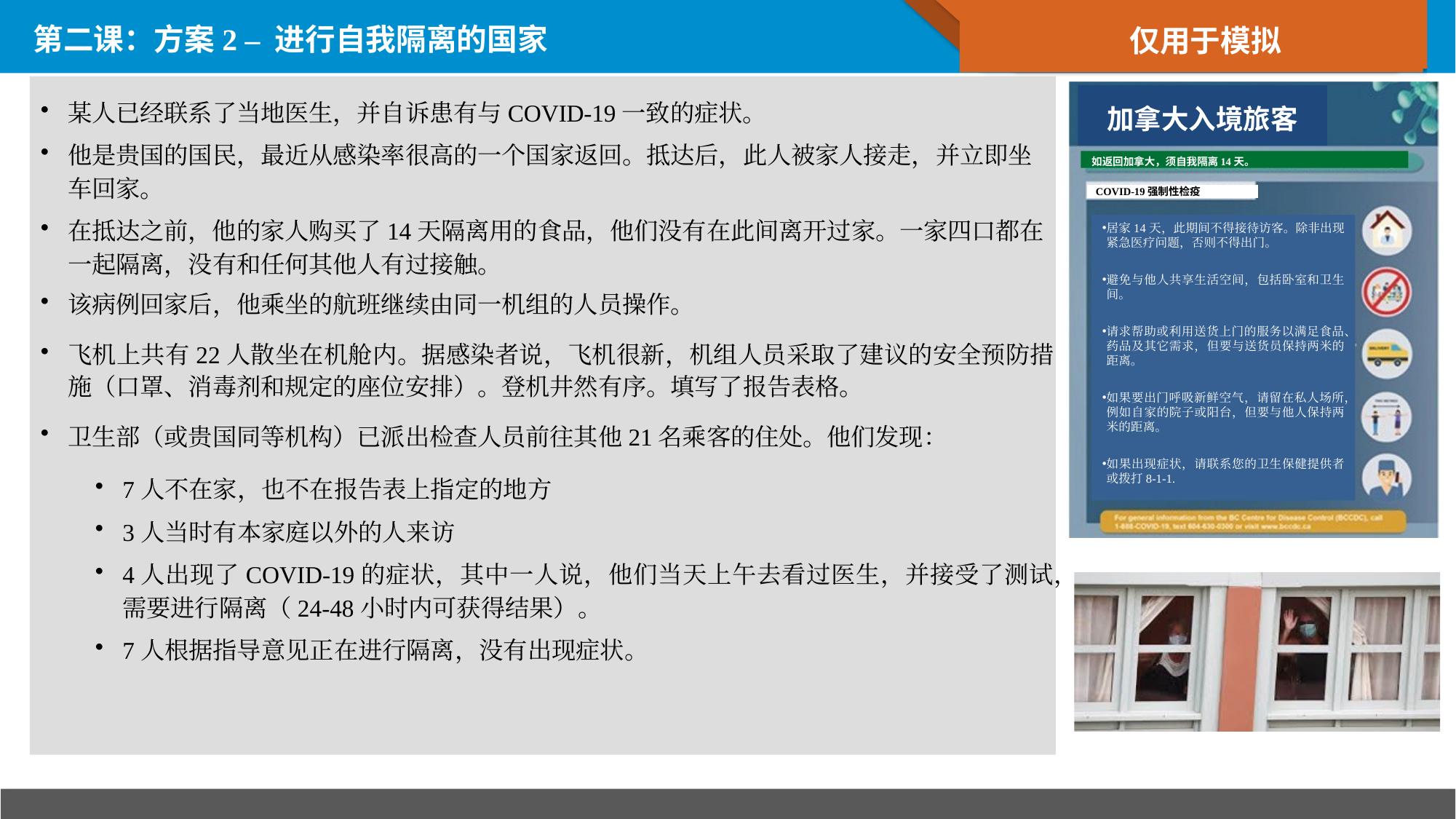

仅用于模拟
# 第二课：方案2 – 进行自我隔离的国家

加拿大入境旅客
某人已经联系了当地医生，并自诉患有与COVID-19一致的症状。
他是贵国的国民，最近从感染率很高的一个国家返回。抵达后，此人被家人接走，并立即坐车回家。
在抵达之前，他的家人购买了14天隔离用的食品，他们没有在此间离开过家。一家四口都在一起隔离，没有和任何其他人有过接触。
如返回加拿大，须自我隔离14天。
COVID-19强制性检疫
居家14天，此期间不得接待访客。除非出现紧急医疗问题，否则不得出门。
避免与他人共享生活空间，包括卧室和卫生间。
请求帮助或利用送货上门的服务以满足食品、药品及其它需求，但要与送货员保持两米的距离。
如果要出门呼吸新鲜空气，请留在私人场所，例如自家的院子或阳台，但要与他人保持两米的距离。
如果出现症状，请联系您的卫生保健提供者或拨打8-1-1.
该病例回家后，他乘坐的航班继续由同一机组的人员操作。
飞机上共有22人散坐在机舱内。据感染者说，飞机很新，机组人员采取了建议的安全预防措施（口罩、消毒剂和规定的座位安排）。登机井然有序。填写了报告表格。
卫生部（或贵国同等机构）已派出检查人员前往其他21名乘客的住处。他们发现：
7人不在家，也不在报告表上指定的地方
3人当时有本家庭以外的人来访
4人出现了COVID-19的症状，其中一人说，他们当天上午去看过医生，并接受了测试，需要进行隔离（24-48小时内可获得结果）。
7人根据指导意见正在进行隔离，没有出现症状。